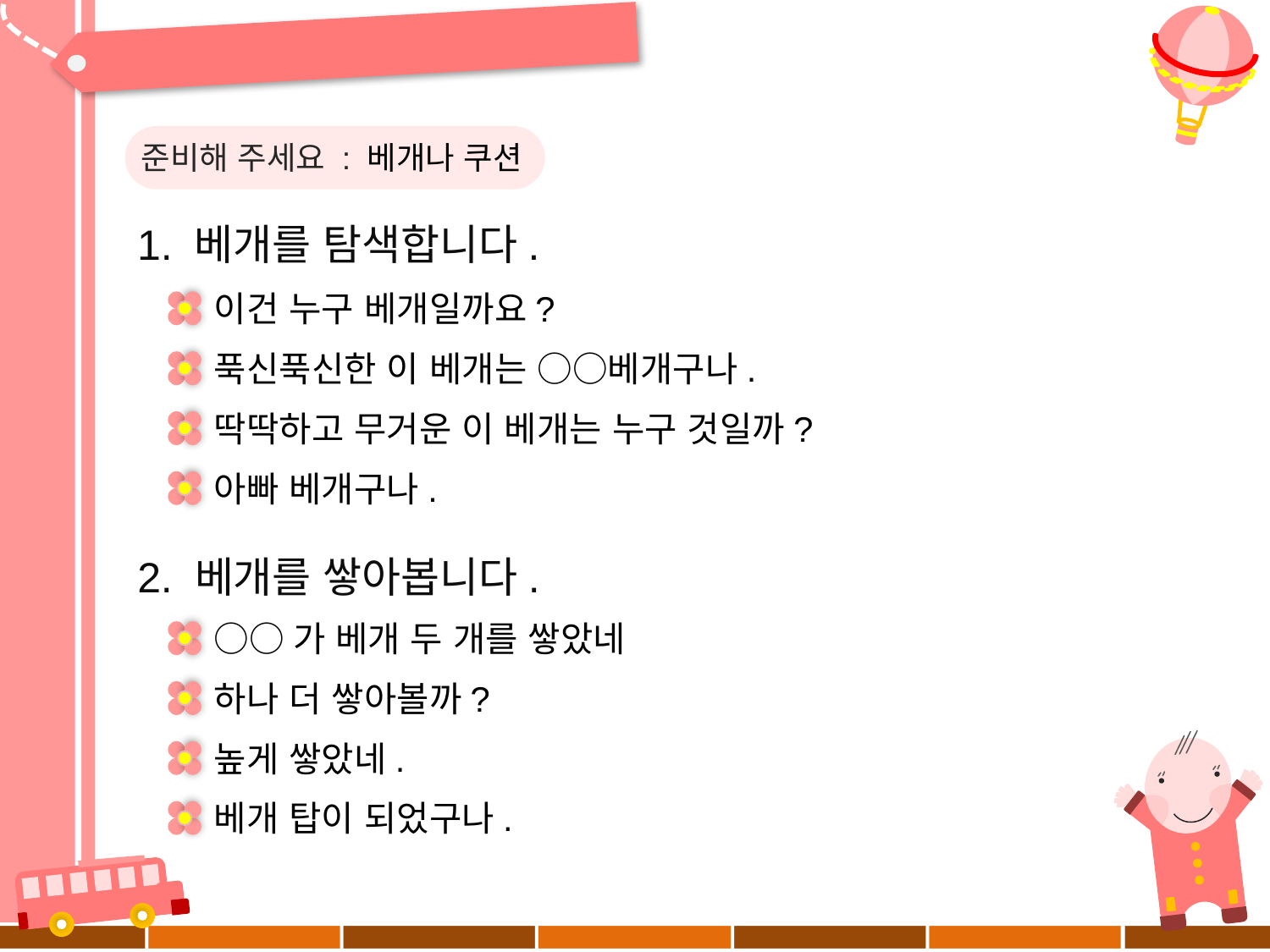

준비해 주세요 : 베개나 쿠션
1. 베개를 탐색합니다.
이건 누구 베개일까요?

푹신푹신한 이 베개는 ○○베개구나.

딱딱하고 무거운 이 베개는 누구 것일까?

아빠 베개구나.

2. 베개를 쌓아봅니다.
○○가 베개 두 개를 쌓았네

하나 더 쌓아볼까?

높게 쌓았네.

베개 탑이 되었구나.